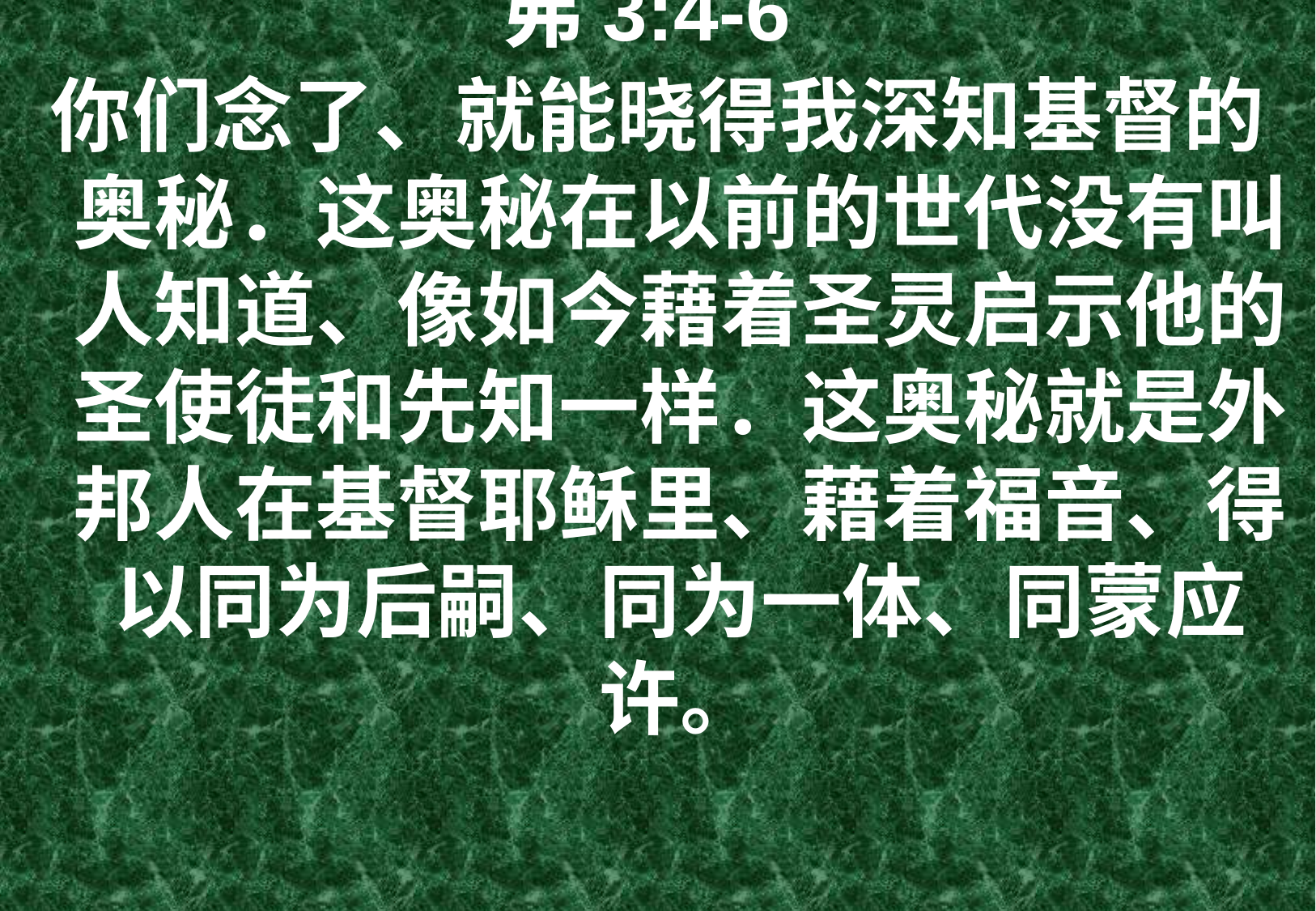

弗3:4-6
你们念了、就能晓得我深知基督的奥秘．这奥秘在以前的世代没有叫人知道、像如今藉着圣灵启示他的圣使徒和先知一样．这奥秘就是外邦人在基督耶稣里、藉着福音、得以同为后嗣、同为一体、同蒙应许。